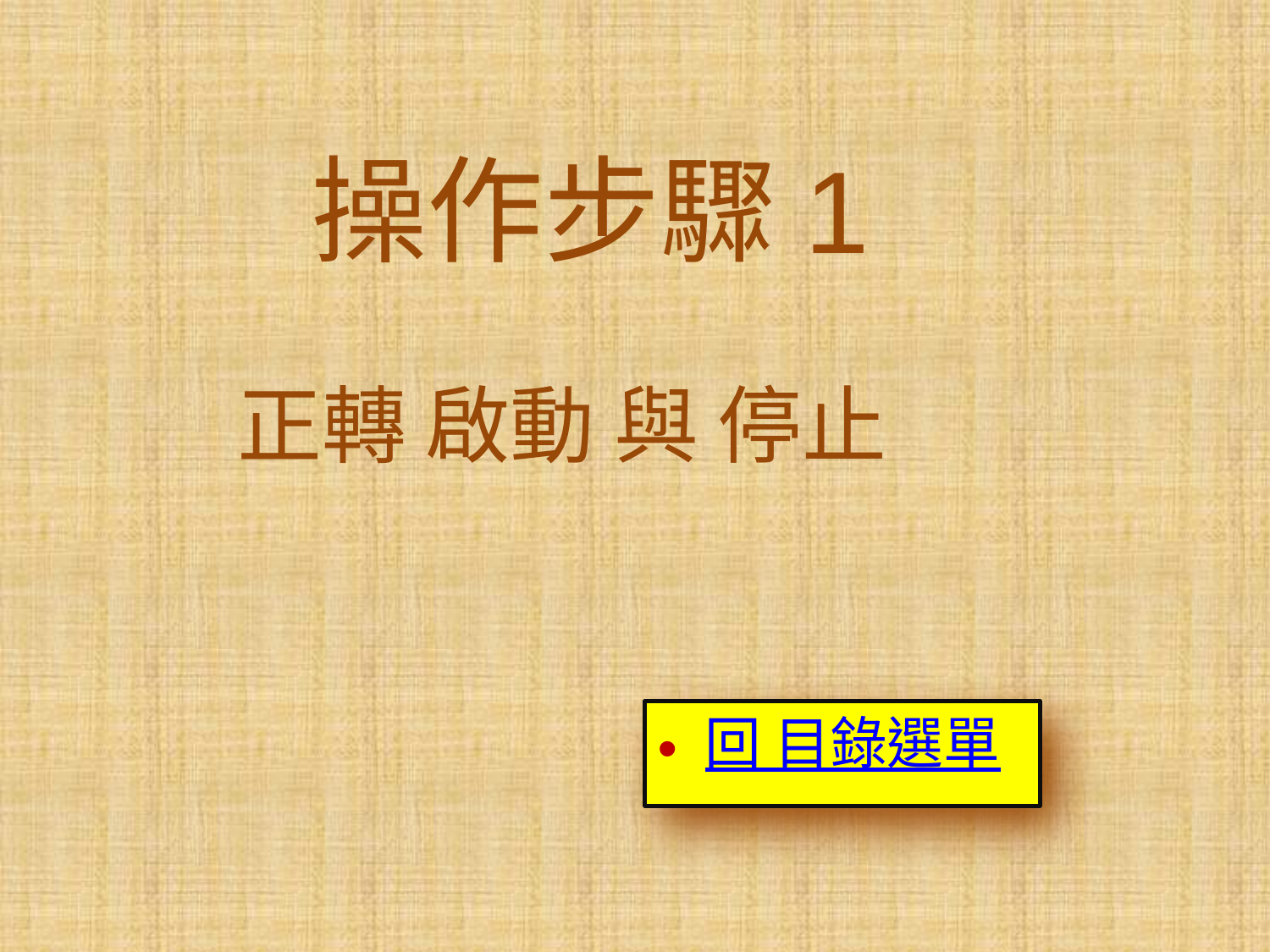

操作步驟1
正轉 啟動 與 停止
回 目錄選單